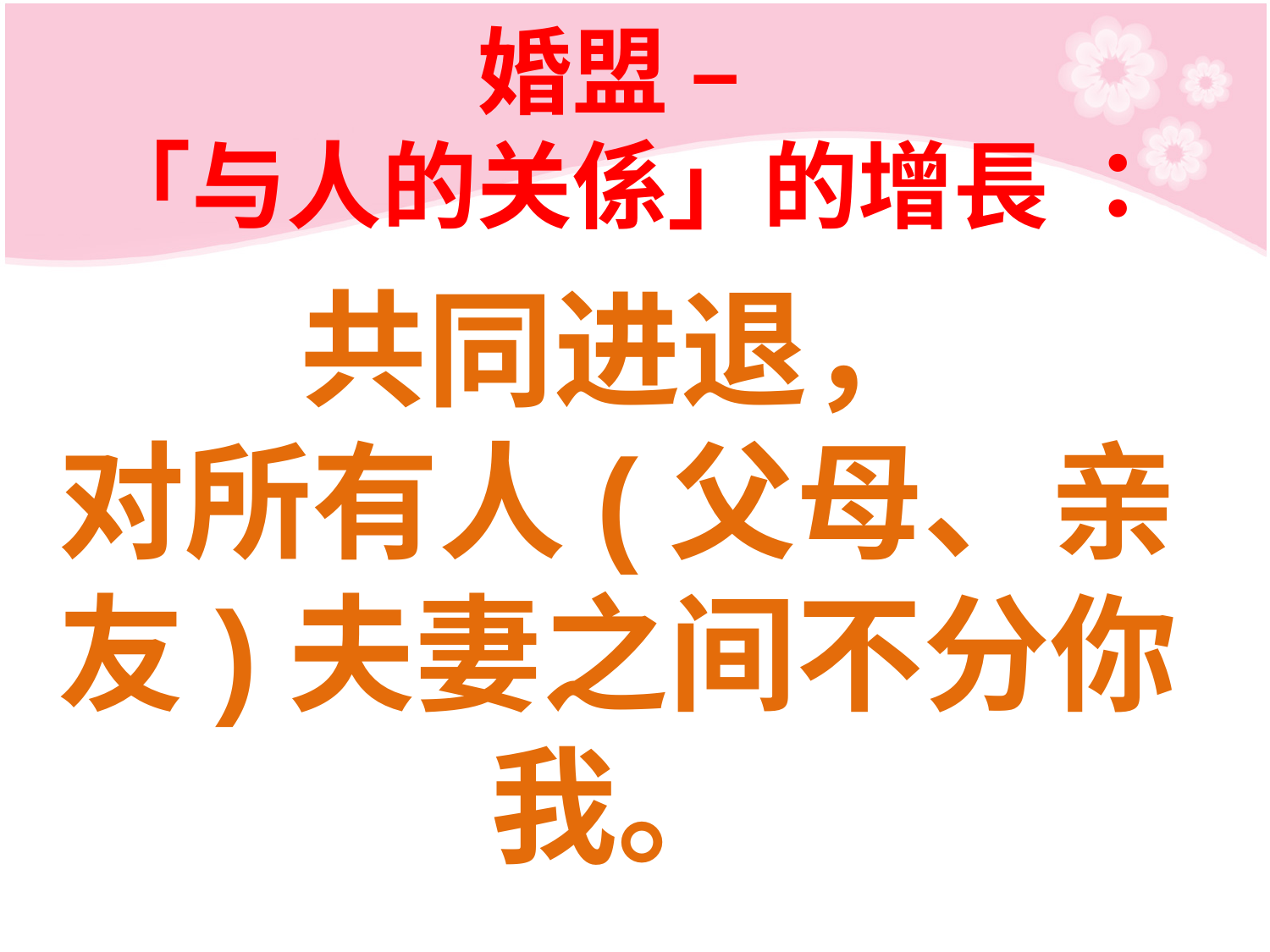

# 婚盟 – 「与人的关係」的增長 ：
共同进退，
对所有人(父母、亲友)夫妻之间不分你我。